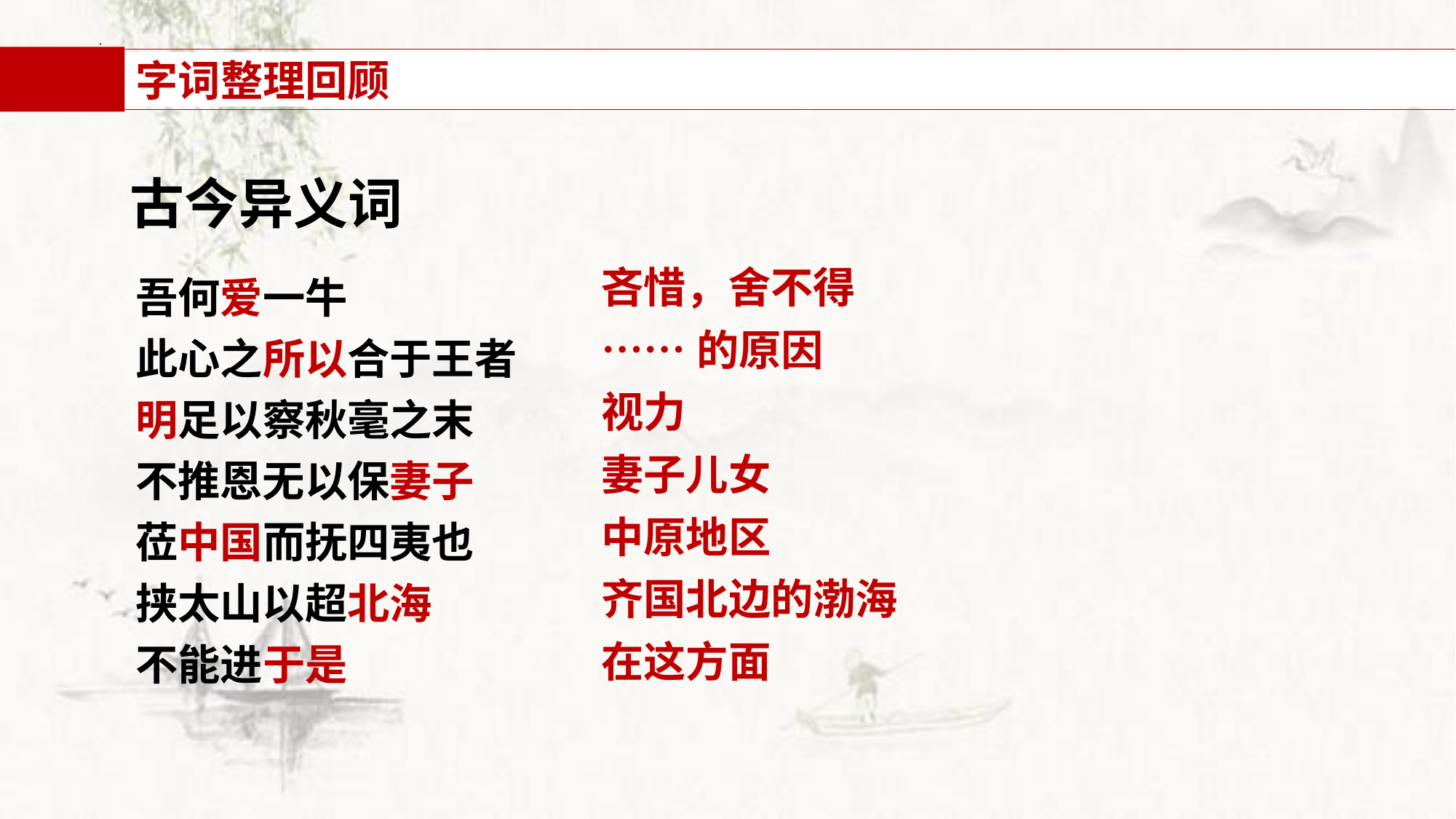

字词整理回顾

古今异义词
子路、曾皙、冉有、公西华侍坐
吝惜，舍不得
吾何爱一牛
此心之所以合于王者
明足以察秋毫之末
不推恩无以保妻子
莅中国而抚四夷也
挟太山以超北海
不能进于是
……的原因
视力
妻子儿女
中原地区
齐国北边的渤海
在这方面